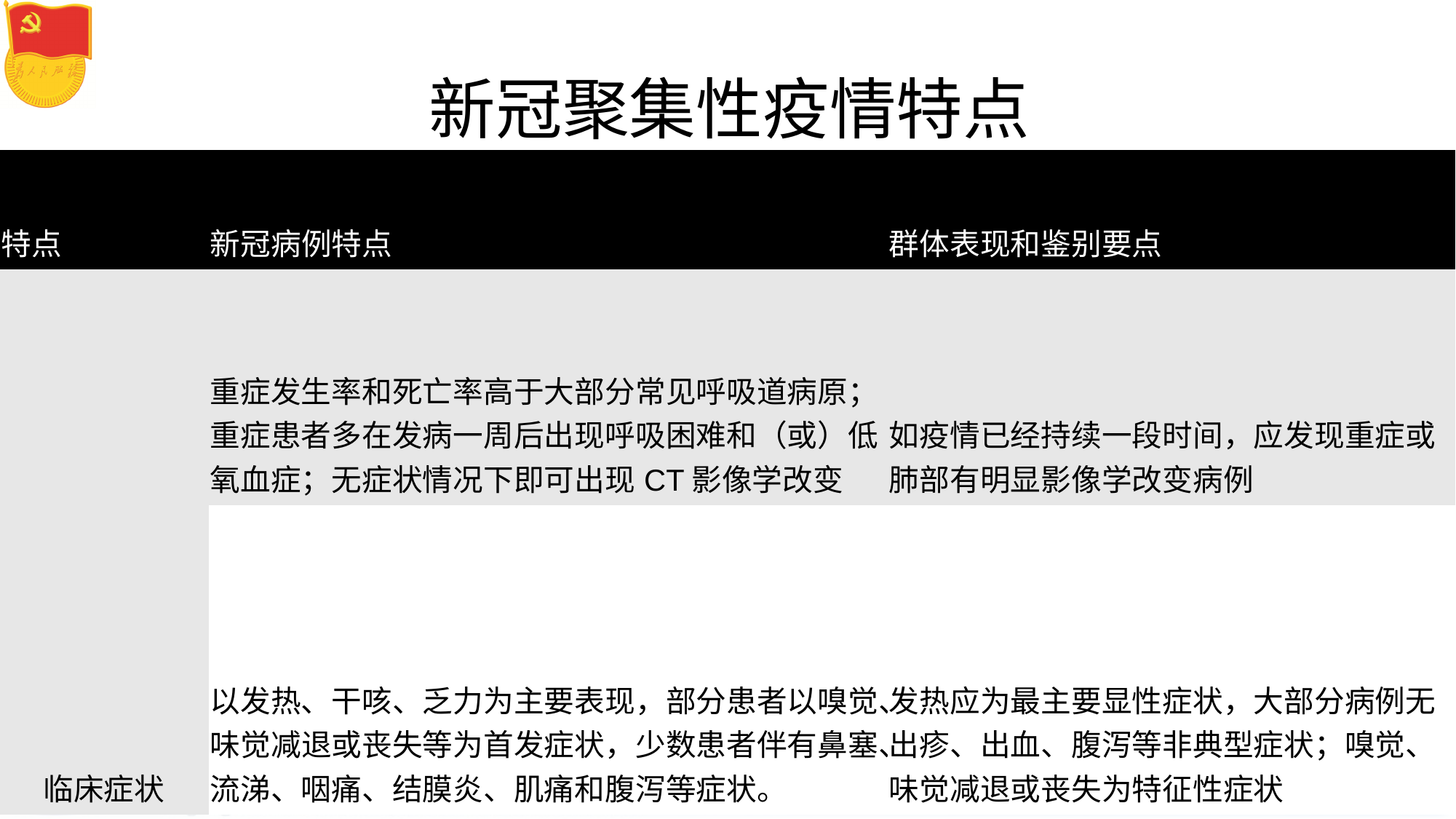

# 新冠聚集性疫情特点
| 特点 | 新冠病例特点 | 群体表现和鉴别要点 |
| --- | --- | --- |
| 临床症状 | 重症发生率和死亡率高于大部分常见呼吸道病原；重症患者多在发病一周后出现呼吸困难和（或）低氧血症；无症状情况下即可出现CT影像学改变 | 如疫情已经持续一段时间，应发现重症或肺部有明显影像学改变病例 |
|  | 以发热、干咳、乏力为主要表现，部分患者以嗅觉、味觉减退或丧失等为首发症状，少数患者伴有鼻塞、流涕、咽痛、结膜炎、肌痛和腹泻等症状。 | 发热应为最主要显性症状，大部分病例无出疹、出血、腹泻等非典型症状；嗅觉、味觉减退或丧失为特征性症状 |